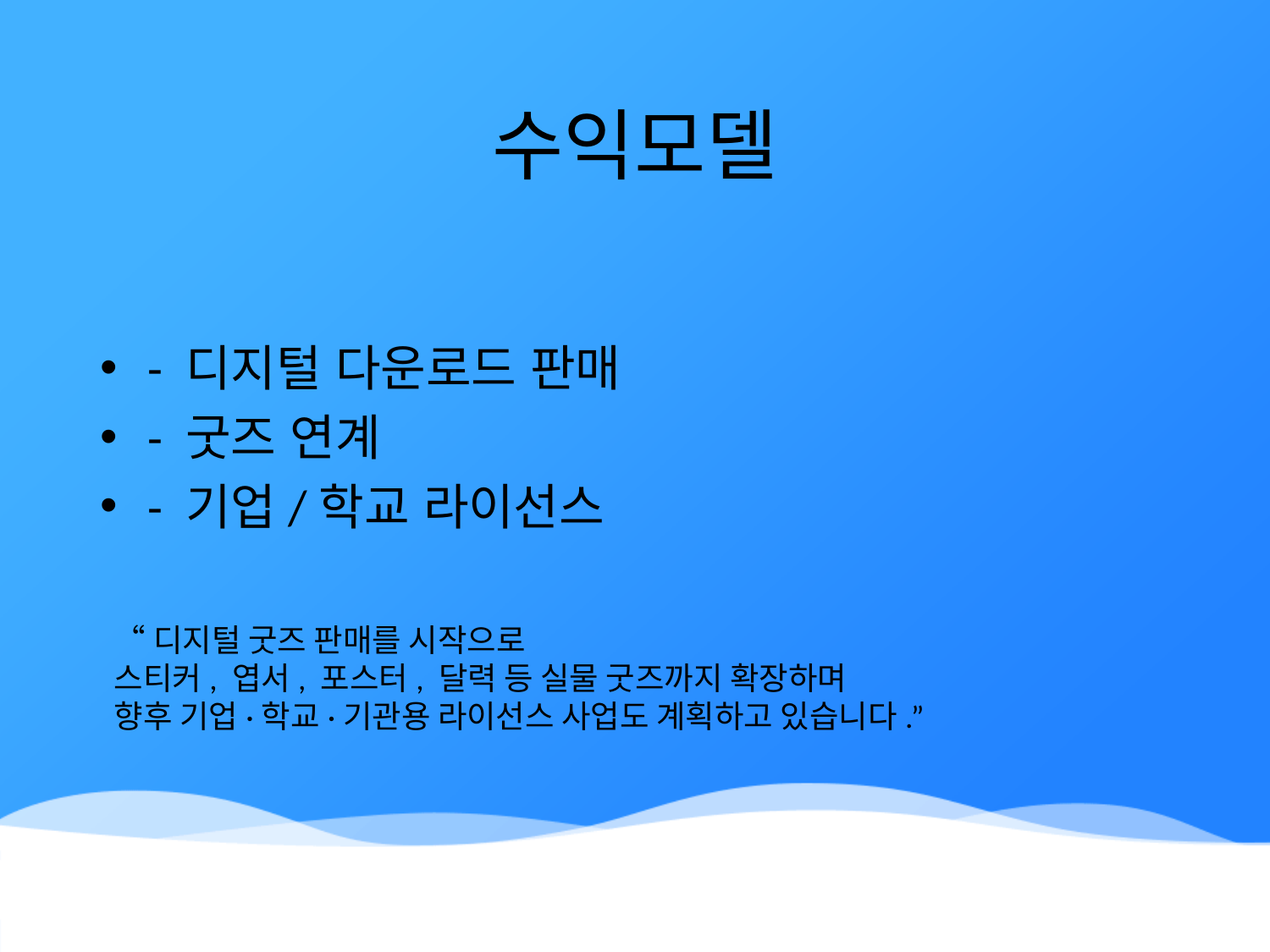

# 수익모델

- 디지털 다운로드 판매
- 굿즈 연계
- 기업/학교 라이선스
“디지털 굿즈 판매를 시작으로
스티커, 엽서, 포스터, 달력 등 실물 굿즈까지 확장하며
향후 기업·학교·기관용 라이선스 사업도 계획하고 있습니다.”